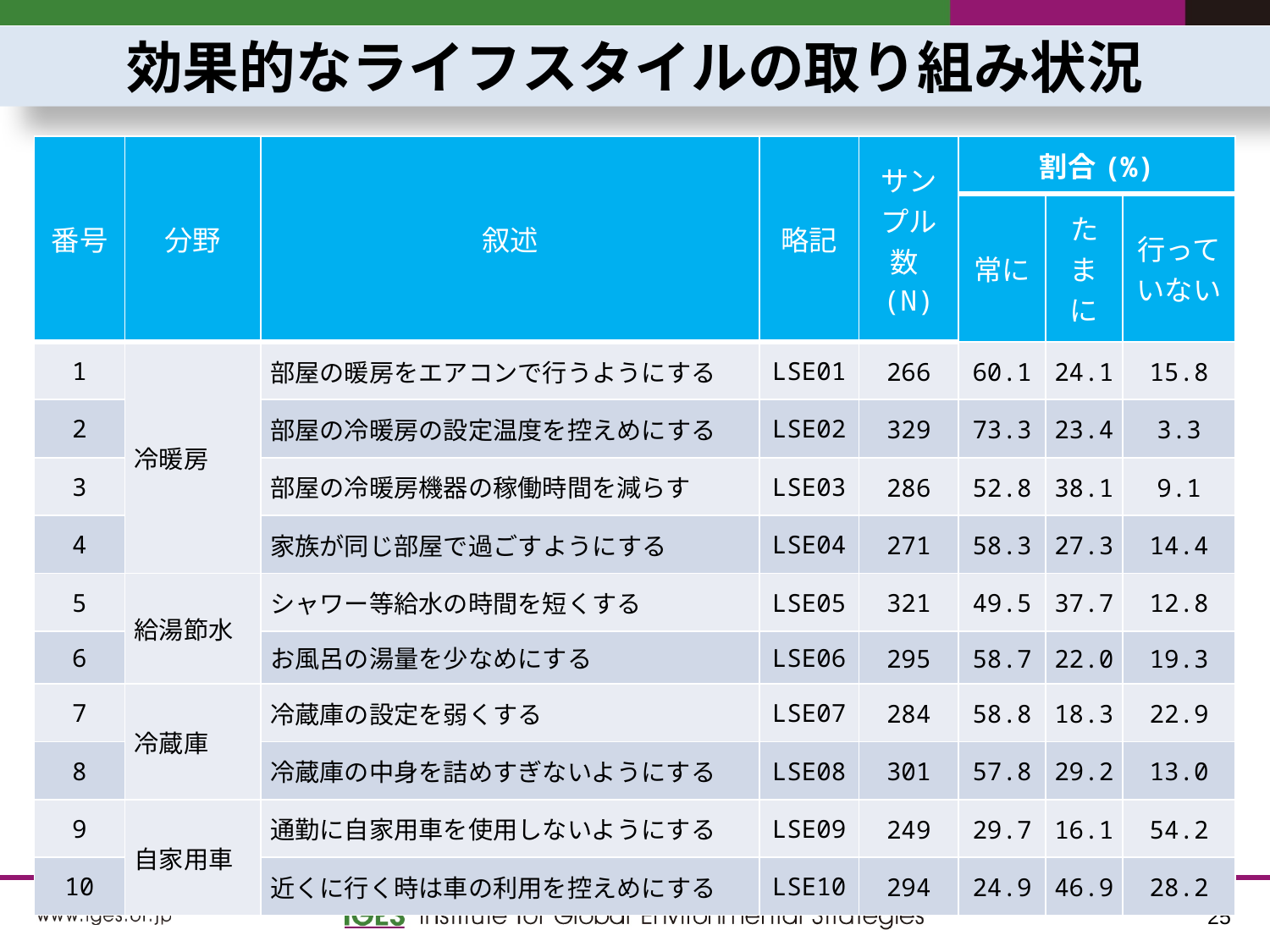

効果的なライフスタイルの取り組み状況
| 番号 | 分野 | 叙述 | 略記 | サンプル数(N) | 割合(%) |  |  |
| --- | --- | --- | --- | --- | --- | --- | --- |
|  |  |  |  |  | 常に | たまに | 行っていない |
| 1 | 冷暖房 | 部屋の暖房をエアコンで行うようにする | LSE01 | 266 | 60.1 | 24.1 | 15.8 |
| 2 |  | 部屋の冷暖房の設定温度を控えめにする | LSE02 | 329 | 73.3 | 23.4 | 3.3 |
| 3 |  | 部屋の冷暖房機器の稼働時間を減らす | LSE03 | 286 | 52.8 | 38.1 | 9.1 |
| 4 |  | 家族が同じ部屋で過ごすようにする | LSE04 | 271 | 58.3 | 27.3 | 14.4 |
| 5 | 給湯節水 | シャワー等給水の時間を短くする | LSE05 | 321 | 49.5 | 37.7 | 12.8 |
| 6 |  | お風呂の湯量を少なめにする | LSE06 | 295 | 58.7 | 22.0 | 19.3 |
| 7 | 冷蔵庫 | 冷蔵庫の設定を弱くする | LSE07 | 284 | 58.8 | 18.3 | 22.9 |
| 8 |  | 冷蔵庫の中身を詰めすぎないようにする | LSE08 | 301 | 57.8 | 29.2 | 13.0 |
| 9 | 自家用車 | 通勤に自家用車を使用しないようにする | LSE09 | 249 | 29.7 | 16.1 | 54.2 |
| 10 |  | 近くに行く時は車の利用を控えめにする | LSE10 | 294 | 24.9 | 46.9 | 28.2 |